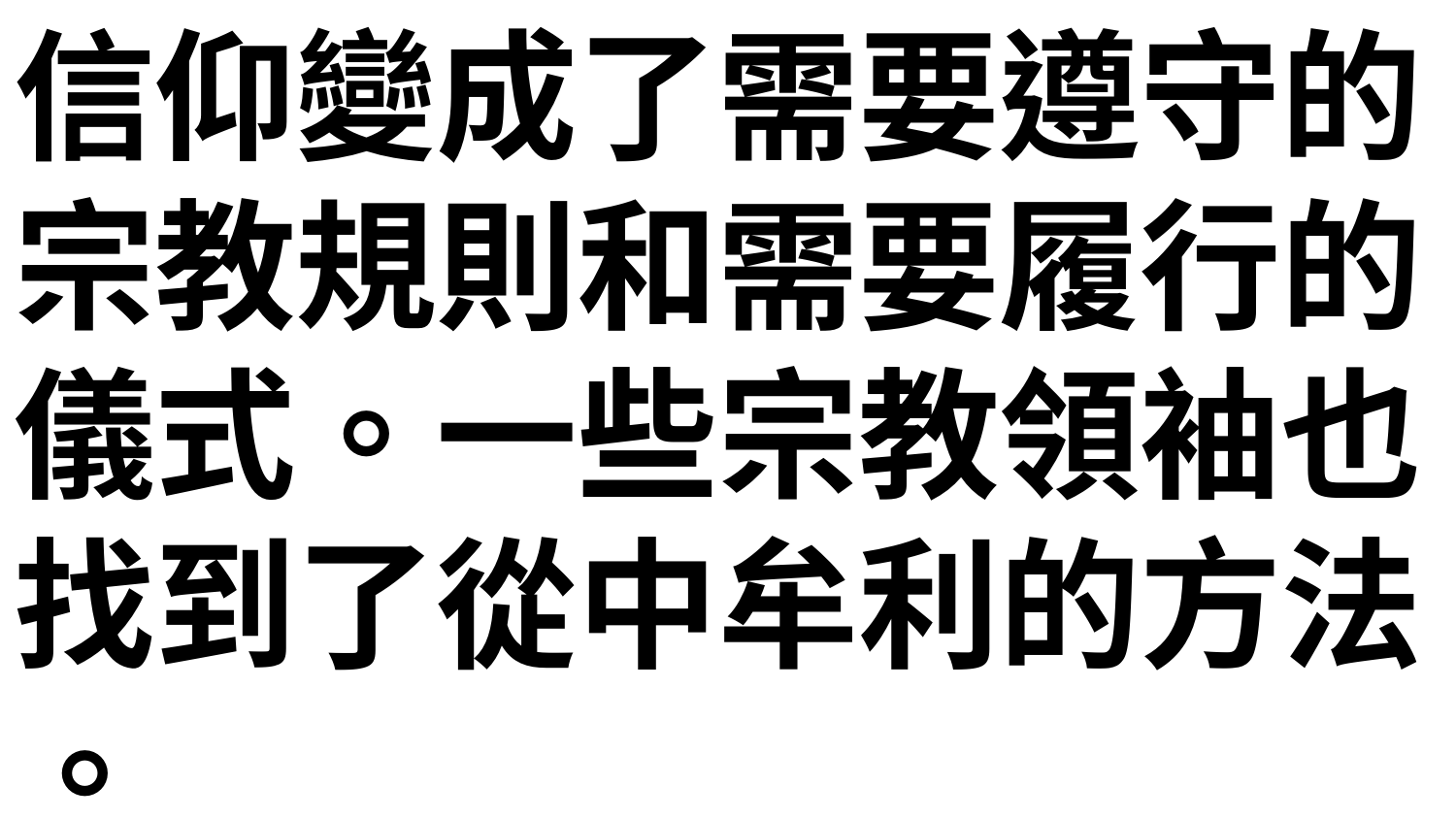

信仰變成了需要遵守的宗教規則和需要履行的儀式。一些宗教領袖也找到了從中牟利的方法
。